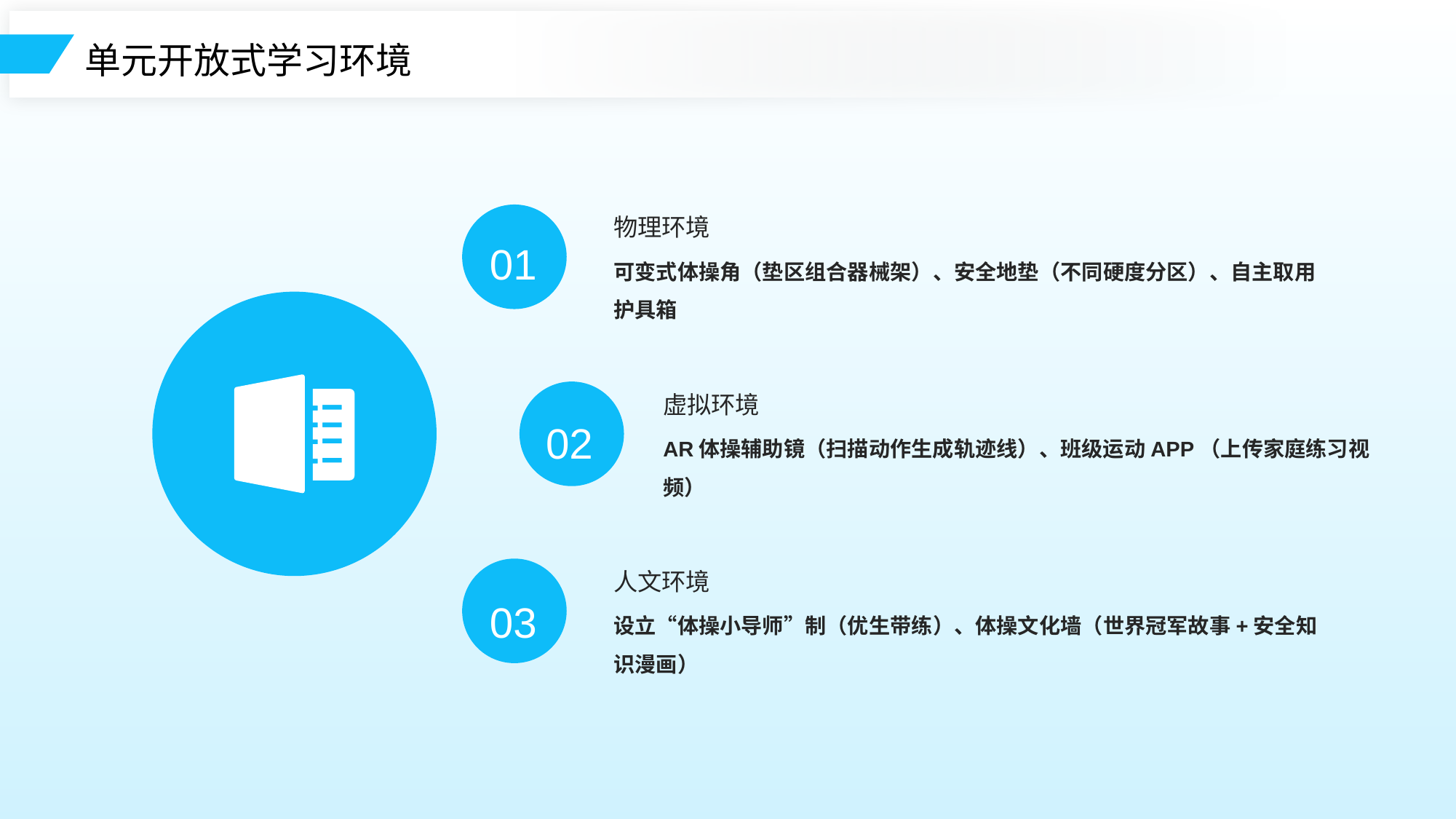

单元开放式学习环境

物理环境

01
可变式体操角（垫区组合器械架）、安全地垫（不同硬度分区）、自主取用护具箱

虚拟环境
02
AR体操辅助镜（扫描动作生成轨迹线）、班级运动APP（上传家庭练习视频）

人文环境
03
设立“体操小导师”制（优生带练）、体操文化墙（世界冠军故事+安全知识漫画）